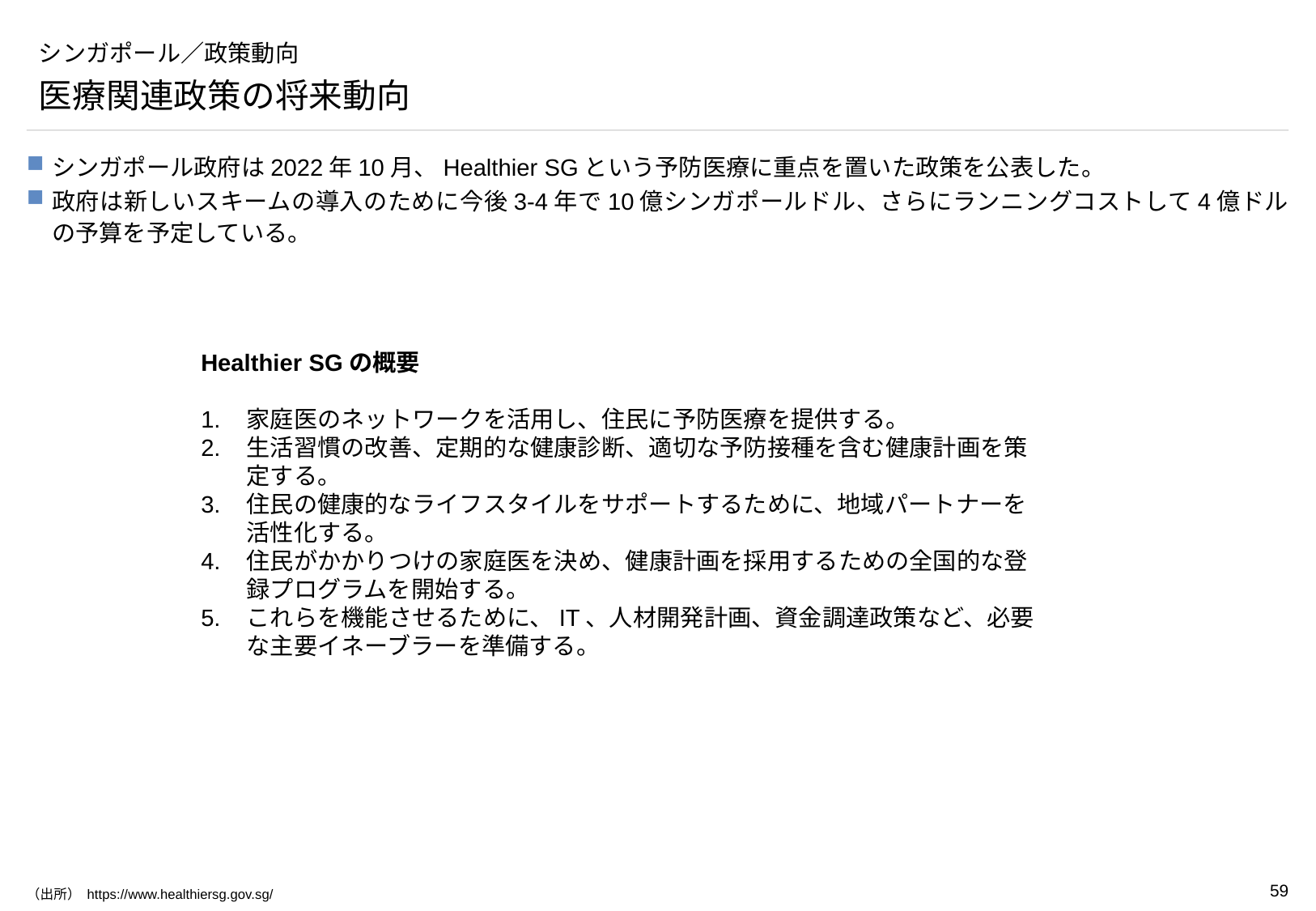

# シンガポール／政策動向
医療関連政策の将来動向
シンガポール政府は2022年10月、Healthier SGという予防医療に重点を置いた政策を公表した。
政府は新しいスキームの導入のために今後3-4年で10億シンガポールドル、さらにランニングコストして4億ドルの予算を予定している。
Healthier SGの概要

家庭医のネットワークを活用し、住民に予防医療を提供する。
生活習慣の改善、定期的な健康診断、適切な予防接種を含む健康計画を策定する。
住民の健康的なライフスタイルをサポートするために、地域パートナーを活性化する。
住民がかかりつけの家庭医を決め、健康計画を採用するための全国的な登録プログラムを開始する。
これらを機能させるために、IT、人材開発計画、資金調達政策など、必要な主要イネーブラーを準備する。
（出所） https://www.healthiersg.gov.sg/